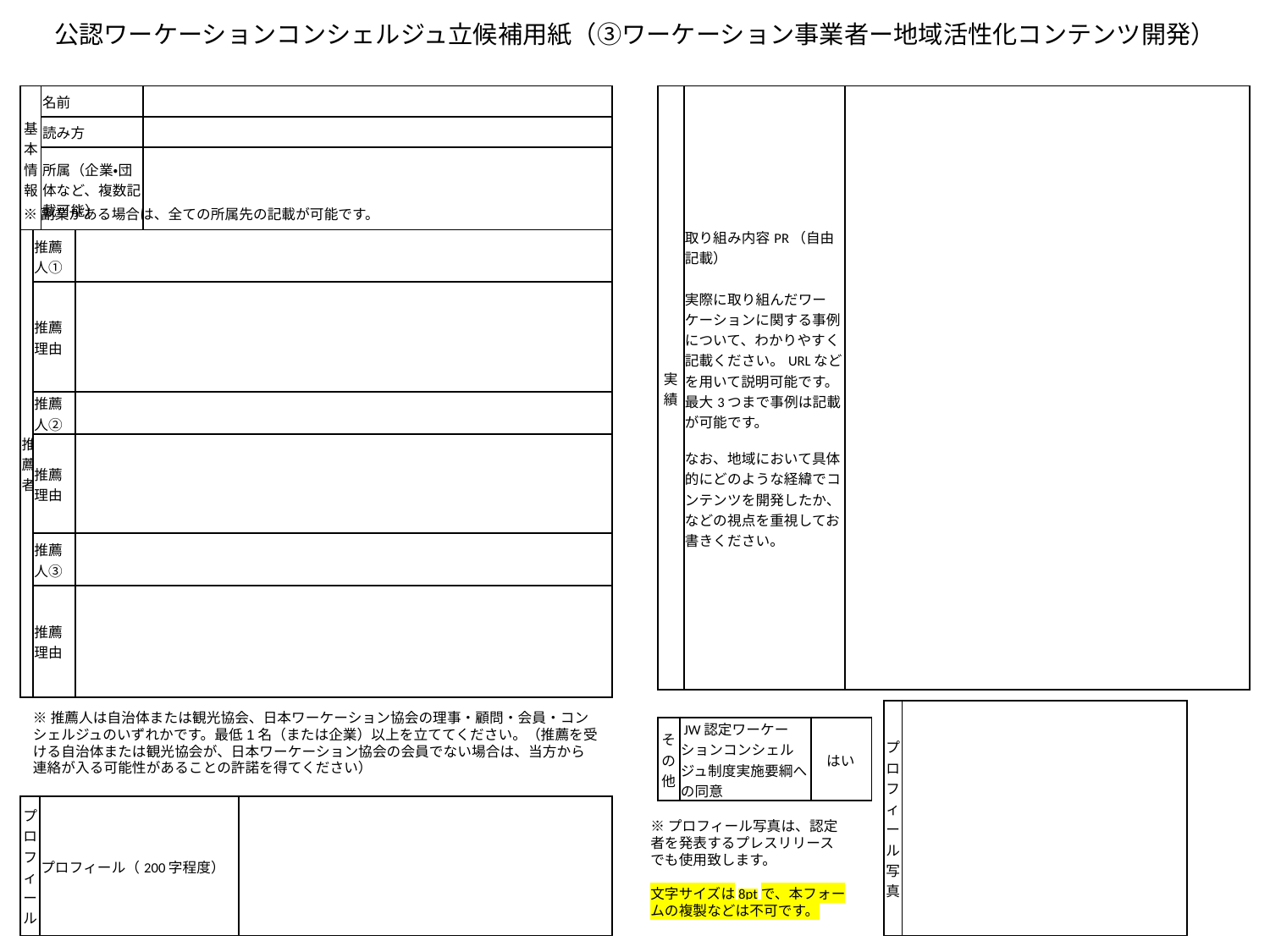

# 公認ワーケーションコンシェルジュ立候補用紙（③ワーケーション事業者ー地域活性化コンテンツ開発）
| 基本情報 | 名前 |  |
| --- | --- | --- |
|  | 読み方 |  |
|  | 所属（企業・団体など、複数記載可能） |  |
| 実績 | 取り組み内容PR（自由記載） 実際に取り組んだワーケーションに関する事例について、わかりやすく記載ください。URLなどを用いて説明可能です。最大3つまで事例は記載が可能です。 なお、地域において具体的にどのような経緯でコンテンツを開発したか、などの視点を重視してお書きください。 |  |
| --- | --- | --- |
※副業がある場合は、全ての所属先の記載が可能です。
| 推薦者 | 推薦人① |  |
| --- | --- | --- |
|  | 推薦理由 |  |
|  | 推薦人② |  |
|  | 推薦理由 |  |
|  | 推薦人③ |  |
|  | 推薦理由 |  |
| プロフィール写真 |  |
| --- | --- |
※推薦人は自治体または観光協会、日本ワーケーション協会の理事・顧問・会員・コンシェルジュのいずれかです。最低1名（または企業）以上を立ててください。（推薦を受ける自治体または観光協会が、日本ワーケーション協会の会員でない場合は、当方から連絡が入る可能性があることの許諾を得てください）
| その他 | JW認定ワーケーションコンシェルジュ制度実施要綱への同意 | はい |
| --- | --- | --- |
| プロフィール | プロフィール（200字程度） |  |
| --- | --- | --- |
※プロフィール写真は、認定者を発表するプレスリリースでも使用致します。

文字サイズは8ptで、本フォームの複製などは不可です。